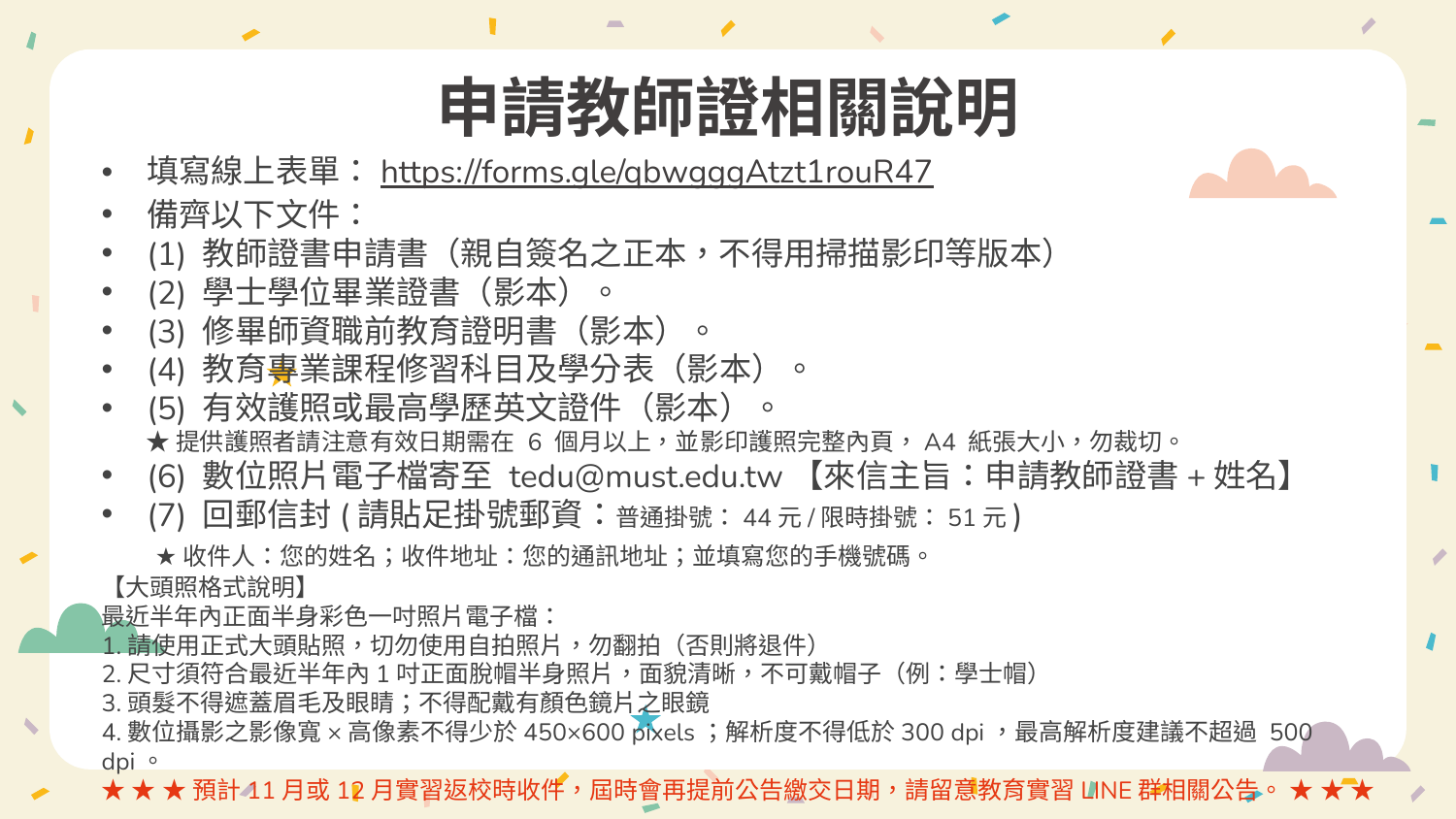

# 申請教師證相關說明
填寫線上表單：https://forms.gle/qbwgggAtzt1rouR47
備齊以下文件：
(1) 教師證書申請書（親自簽名之正本，不得用掃描影印等版本）
(2) 學士學位畢業證書（影本）。
(3) 修畢師資職前教育證明書（影本）。
(4) 教育專業課程修習科目及學分表（影本）。
(5) 有效護照或最高學歷英文證件（影本）。
       ★提供護照者請注意有效日期需在 6 個月以上，並影印護照完整內頁，A4 紙張大小，勿裁切。
(6) 數位照片電子檔寄至 tedu@must.edu.tw【來信主旨：申請教師證書+姓名】
(7) 回郵信封(請貼足掛號郵資：普通掛號：44元/限時掛號：51元)
 ★收件人：您的姓名；收件地址：您的通訊地址；並填寫您的手機號碼。
【大頭照格式說明】
最近半年內正面半身彩色一吋照片電子檔：
1.請使用正式大頭貼照，切勿使用自拍照片，勿翻拍（否則將退件）
2.尺寸須符合最近半年內1吋正面脫帽半身照片，面貌清晰，不可戴帽子（例：學士帽）
3.頭髮不得遮蓋眉毛及眼睛；不得配戴有顏色鏡片之眼鏡
4.數位攝影之影像寬×高像素不得少於450×600 pixels；解析度不得低於300 dpi，最高解析度建議不超過 500 dpi。
★ ★ ★預計11月或12月實習返校時收件，屆時會再提前公告繳交日期，請留意教育實習LINE群相關公告。 ★ ★ ★